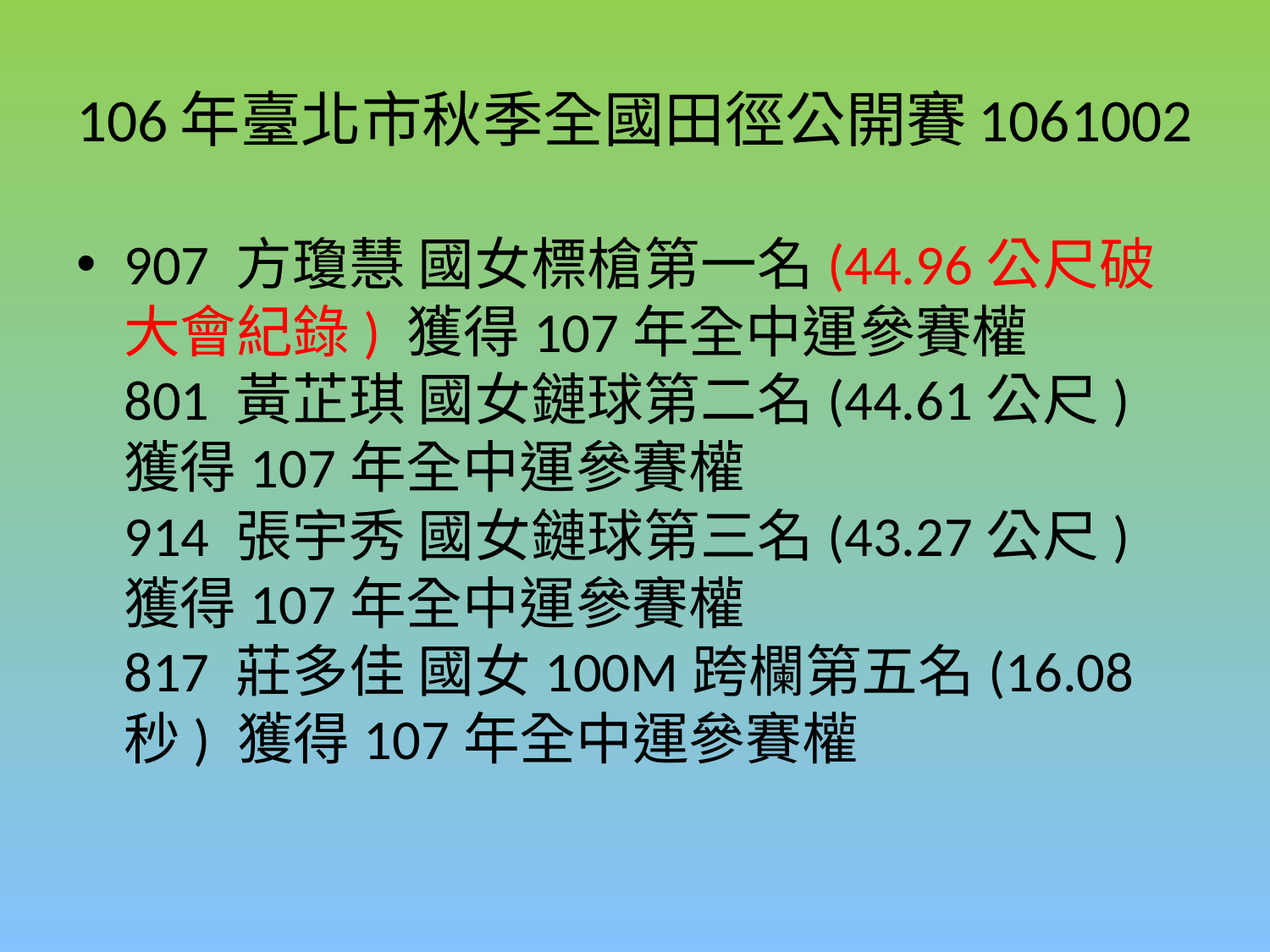

# 106年臺北市秋季全國田徑公開賽1061002
907 方瓊慧 國女標槍第一名(44.96公尺破大會紀錄) 獲得107年全中運參賽權
801 黃芷琪 國女鏈球第二名(44.61公尺) 獲得107年全中運參賽權
914 張宇秀 國女鏈球第三名(43.27公尺) 獲得107年全中運參賽權
817 莊多佳 國女100M跨欄第五名(16.08秒) 獲得107年全中運參賽權